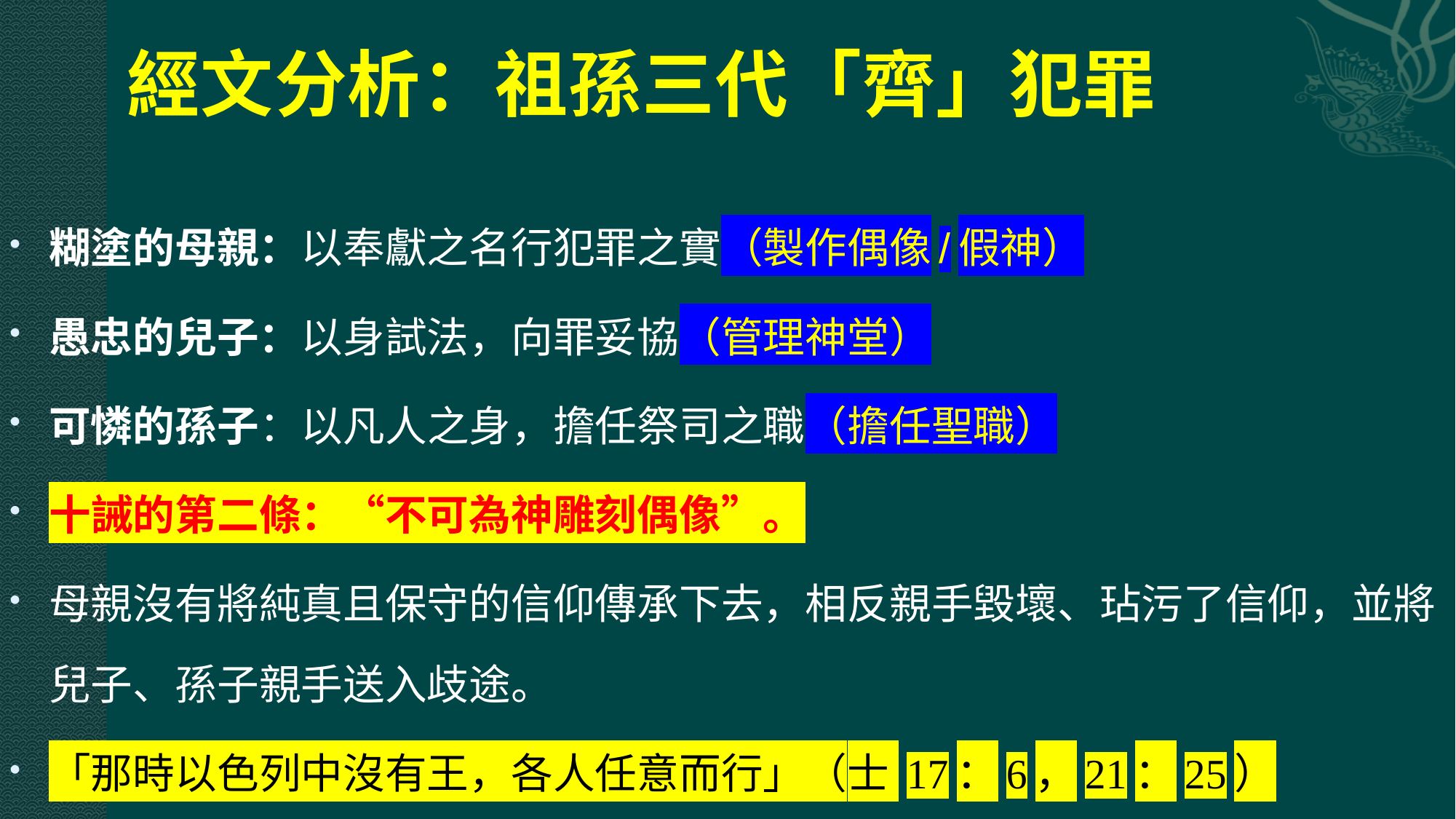

# 經文分析：祖孫三代「齊」犯罪
糊塗的母親：以奉獻之名行犯罪之實（製作偶像/假神）
愚忠的兒子：以身試法，向罪妥協（管理神堂）
可憐的孫子：以凡人之身，擔任祭司之職（擔任聖職）
十誡的第二條：“不可為神雕刻偶像”。
母親沒有將純真且保守的信仰傳承下去，相反親手毀壞、玷污了信仰，並將兒子、孫子親手送入歧途。
「那時以色列中沒有王，各人任意而行」（士 17：6，21：25）